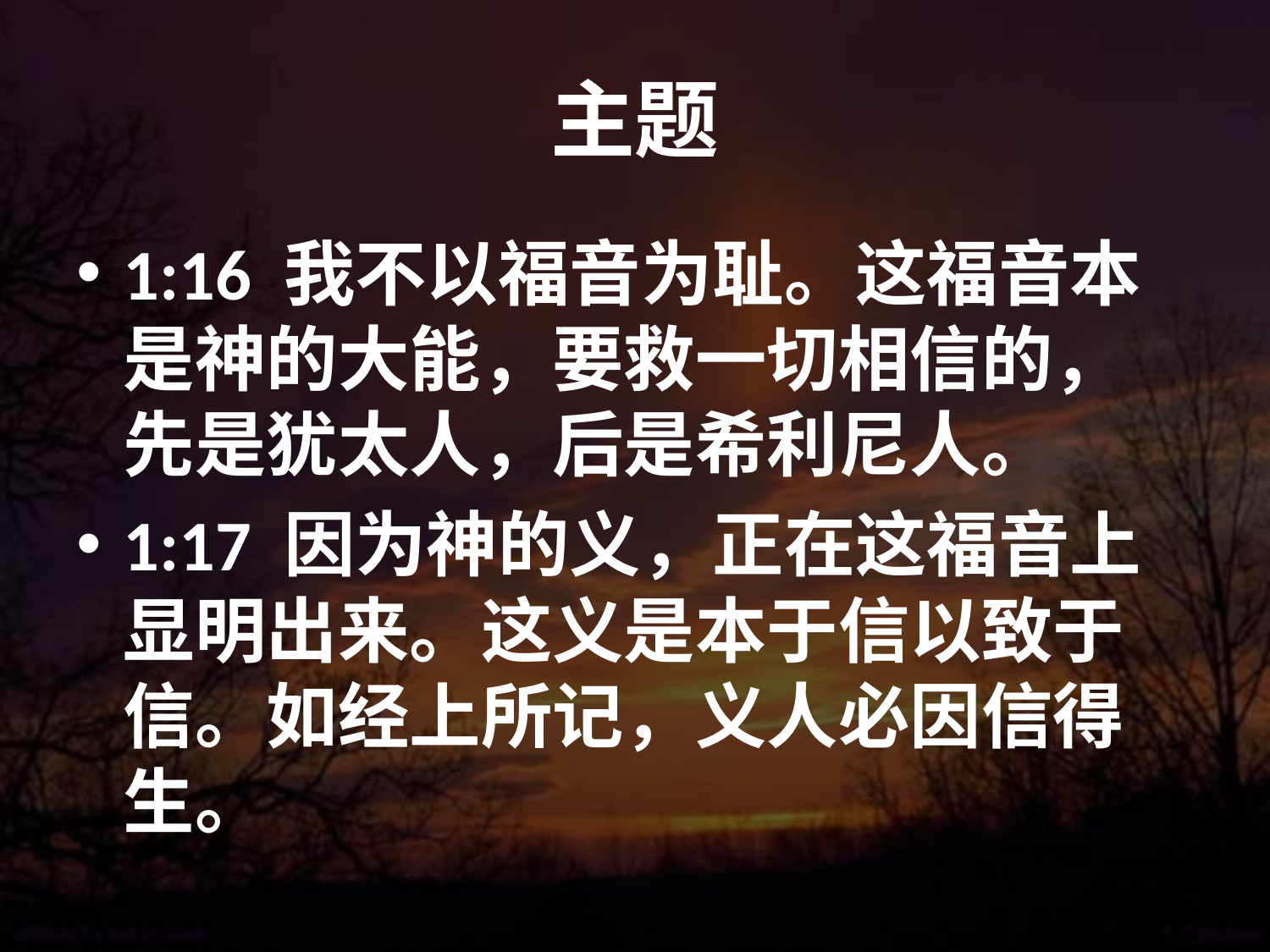

# 主题
1:16 我不以福音为耻。这福音本是神的大能，要救一切相信的，先是犹太人，后是希利尼人。
1:17 因为神的义，正在这福音上显明出来。这义是本于信以致于信。如经上所记，义人必因信得生。